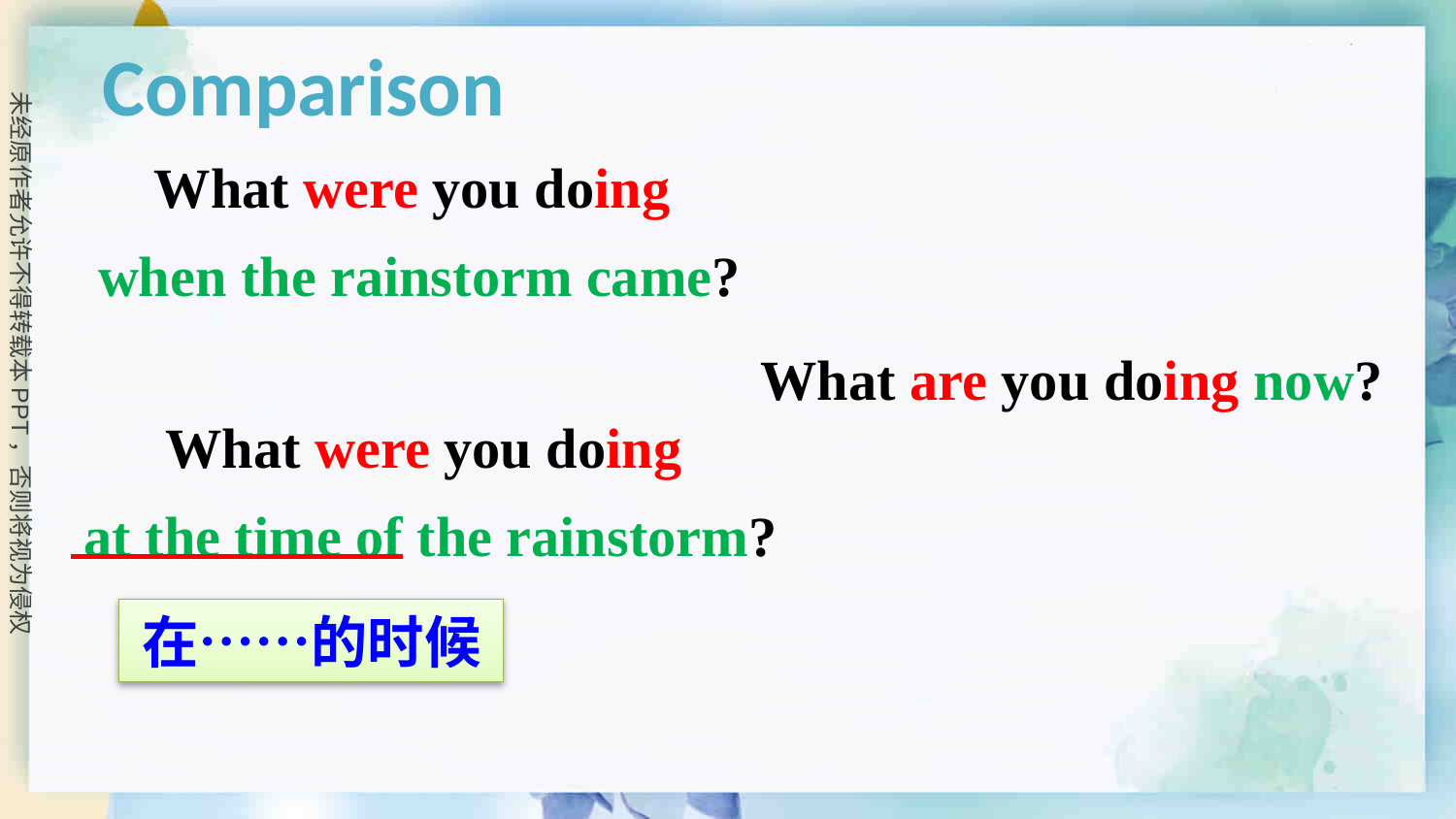

Comparison
What were you doing
when the rainstorm came?
What are you doing now?
What were you doing
at the time of the rainstorm?
在……的时候